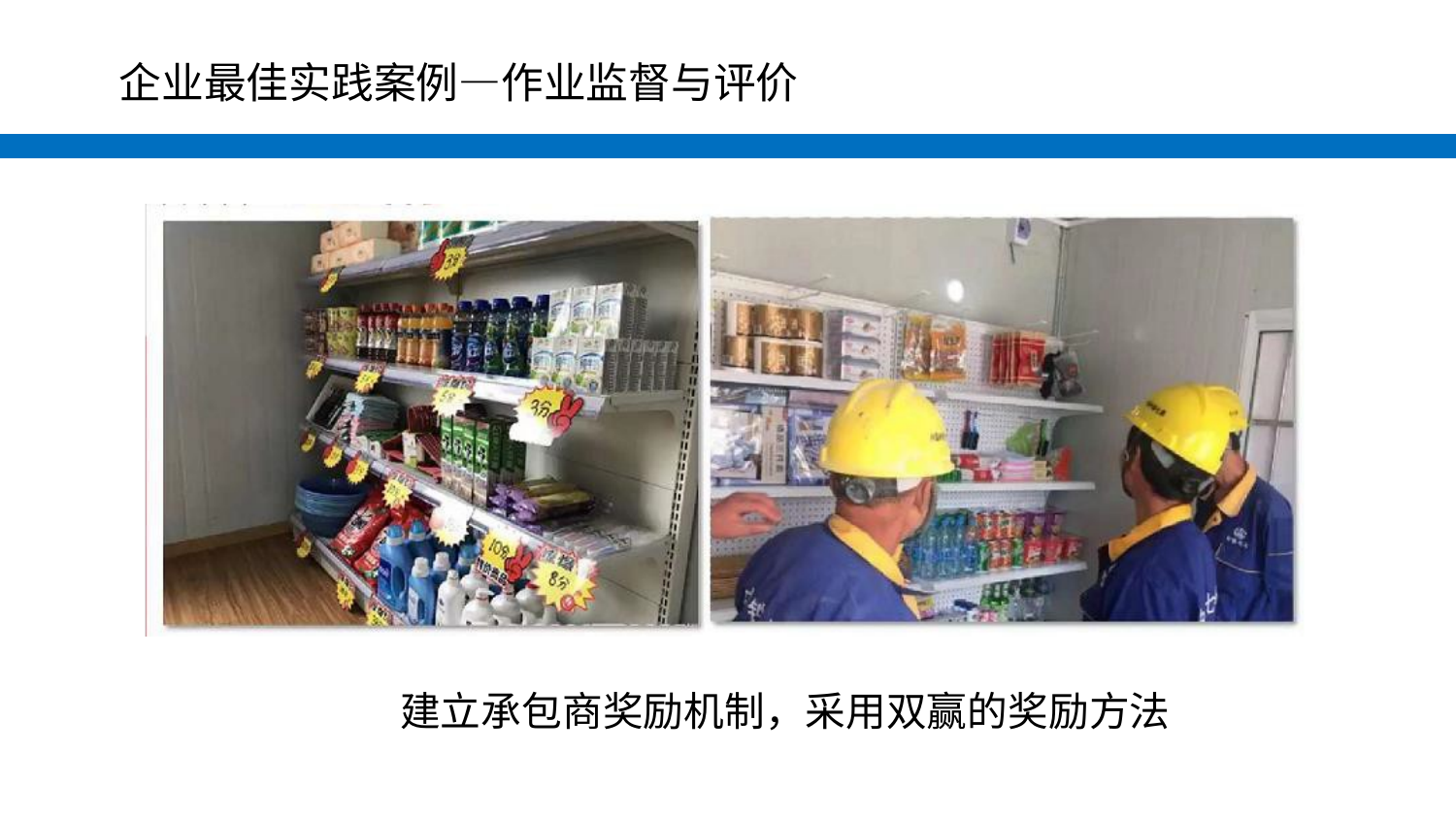

# 企业最佳实践案例—作业监督与评价

建立承包商奖励机制，采用双赢的奖励方法